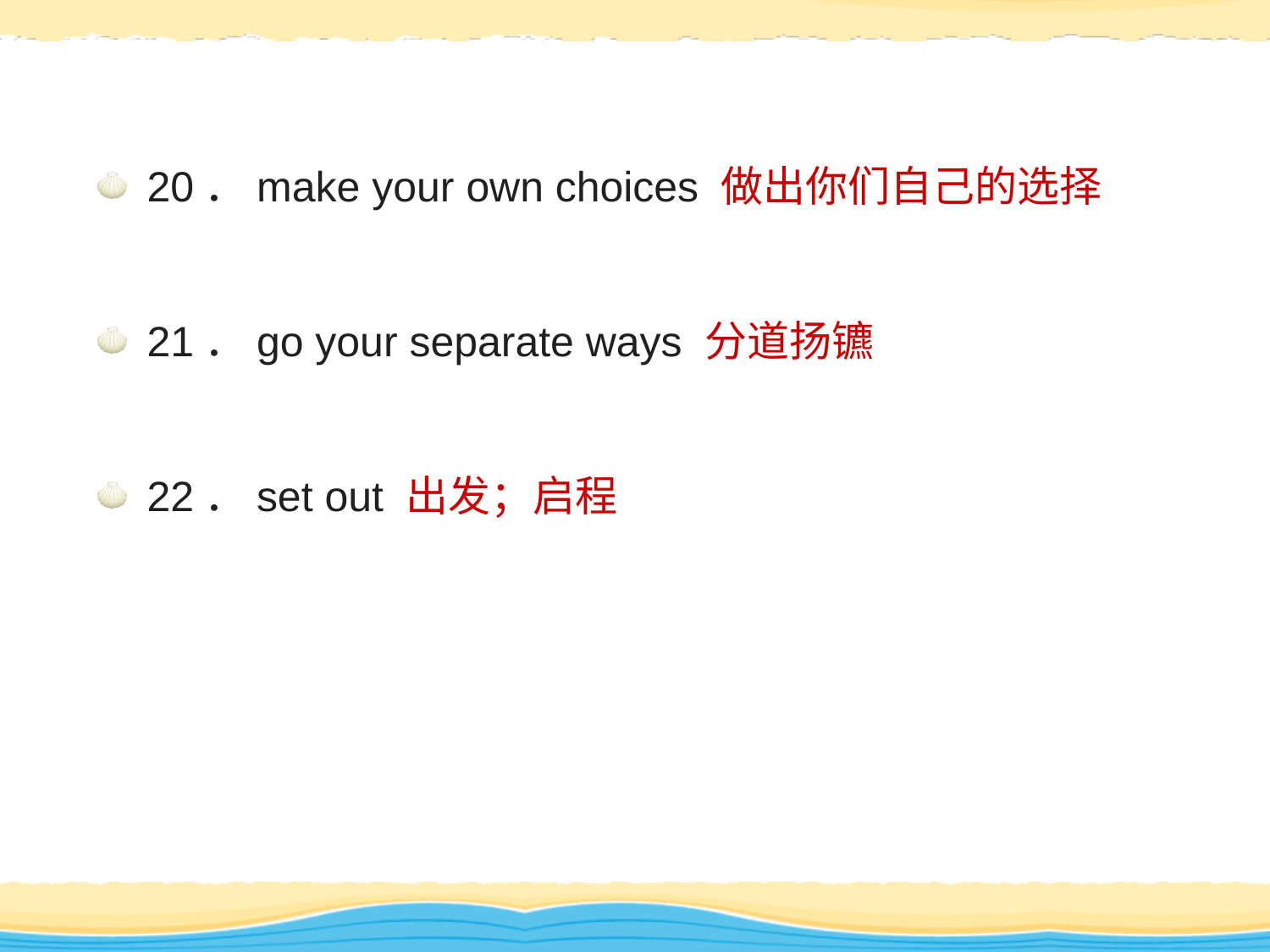

20．make your own choices 做出你们自己的选择

21．go your separate ways 分道扬镳

22．set out 出发；启程